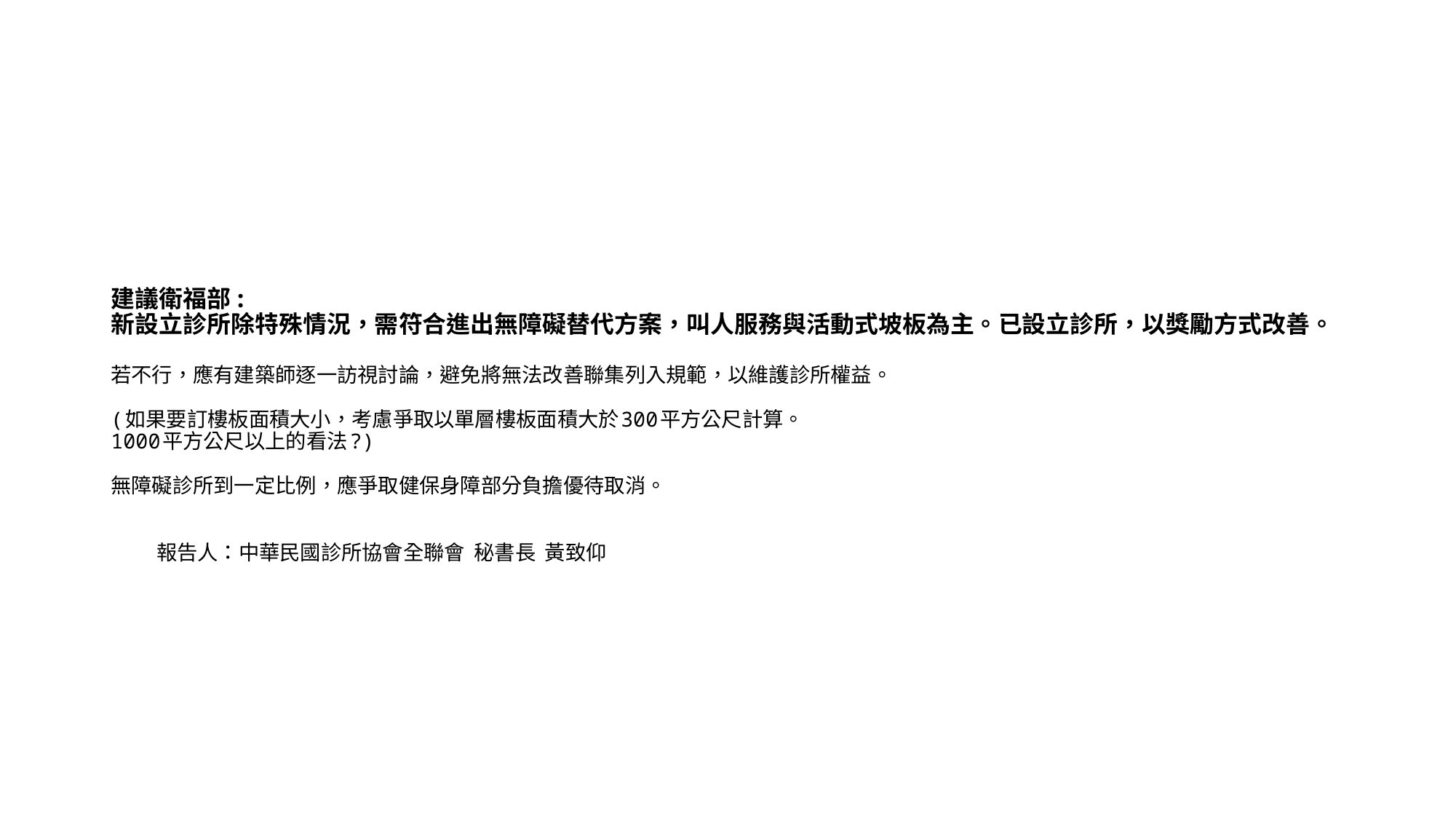

# 建議衛福部: 新設立診所除特殊情況，需符合進出無障礙替代方案，叫人服務與活動式坡板為主。已設立診所，以獎勵方式改善。 若不行，應有建築師逐一訪視討論，避免將無法改善聯集列入規範，以維護診所權益。 (如果要訂樓板面積大小，考慮爭取以單層樓板面積大於300平方公尺計算。 1000平方公尺以上的看法?) 無障礙診所到一定比例，應爭取健保身障部分負擔優待取消。 報告人：中華民國診所協會全聯會  秘書長  黃致仰